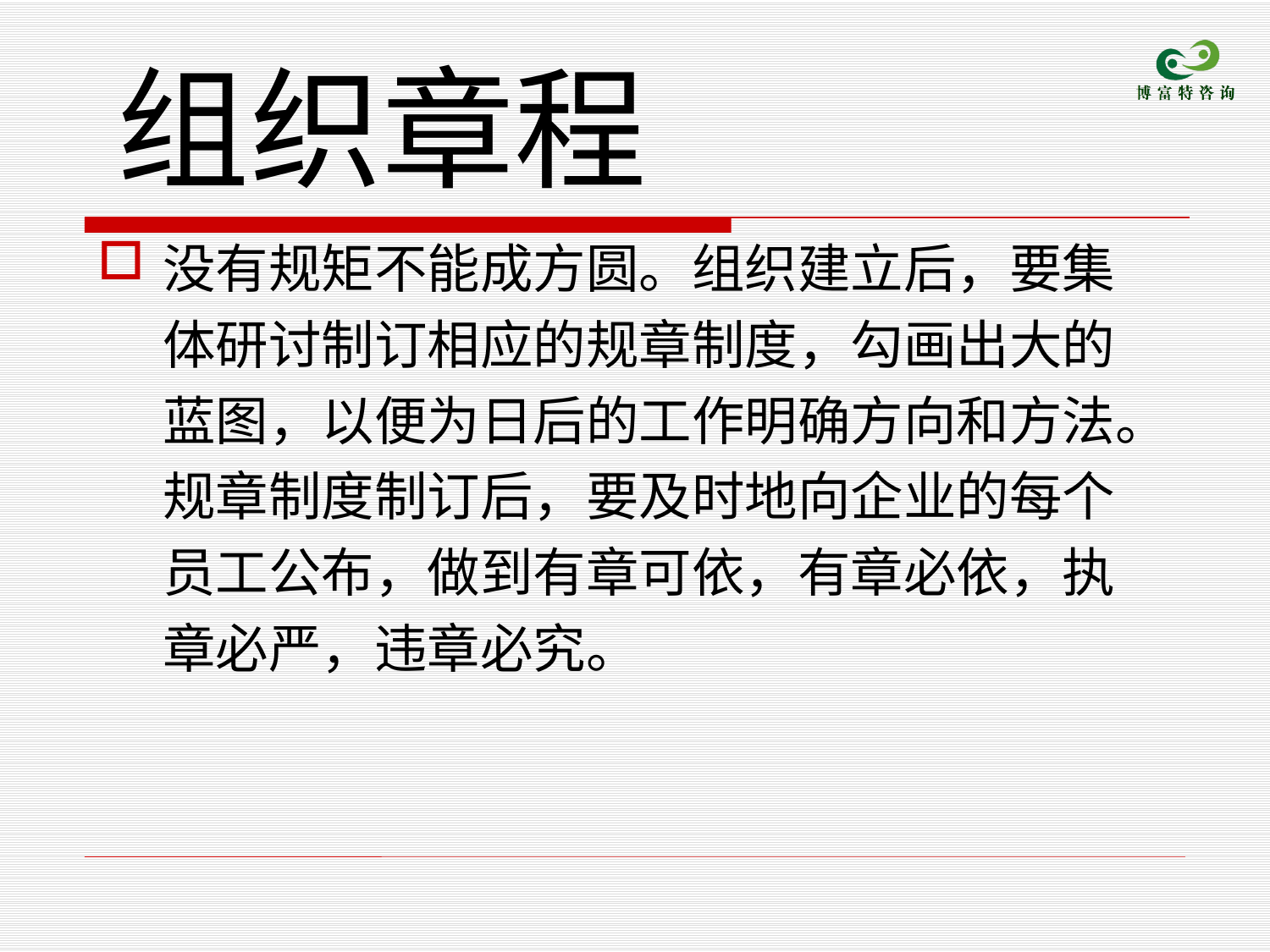

# 组织章程
没有规矩不能成方圆。组织建立后，要集体研讨制订相应的规章制度，勾画出大的蓝图，以便为日后的工作明确方向和方法。规章制度制订后，要及时地向企业的每个员工公布，做到有章可依，有章必依，执章必严，违章必究。
332